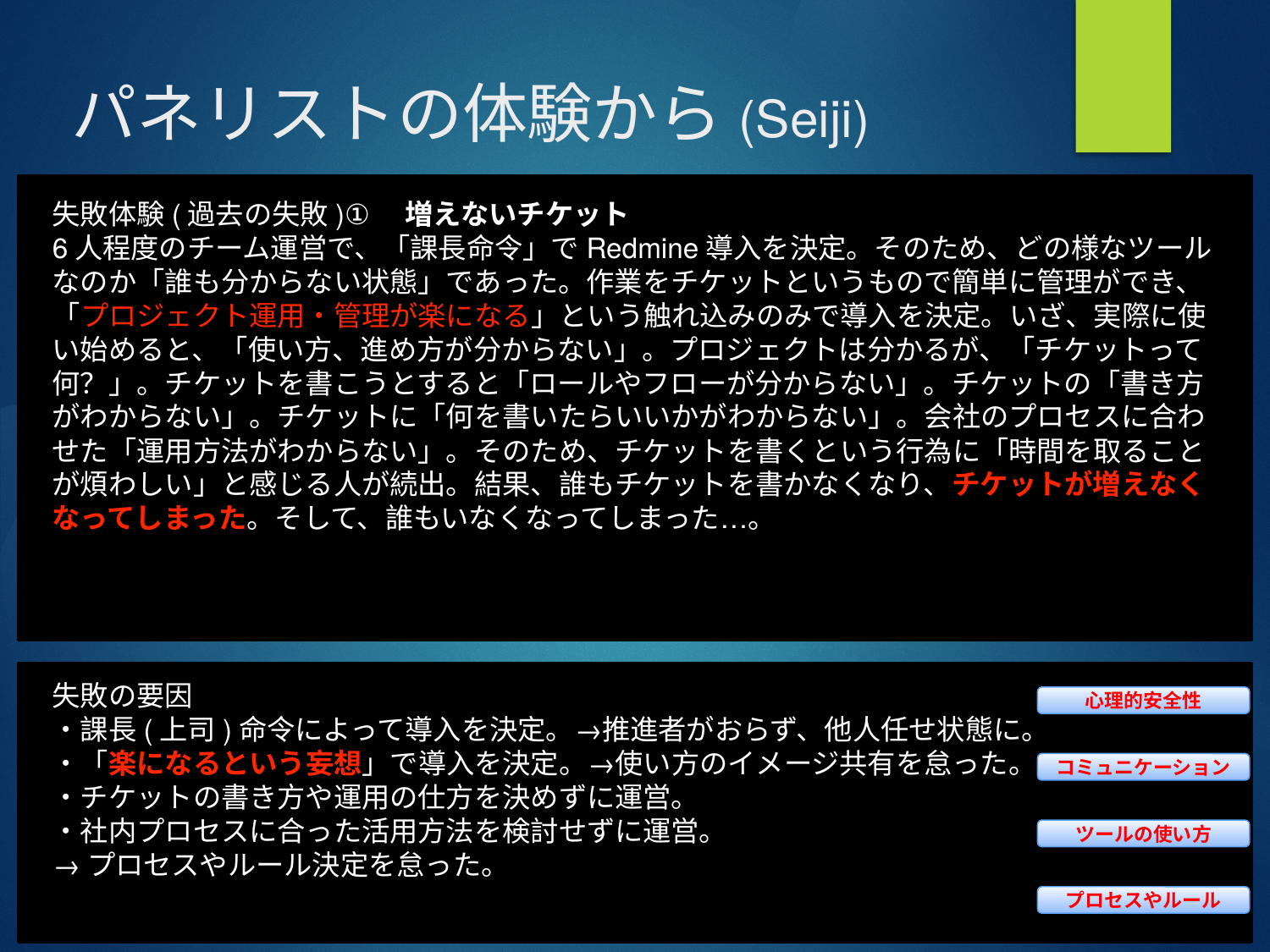

# パネリストの体験から(Seiji)

失敗体験(過去の失敗)①　増えないチケット
6人程度のチーム運営で、「課長命令」でRedmine導入を決定。そのため、どの様なツールなのか「誰も分からない状態」であった。作業をチケットというもので簡単に管理ができ、「プロジェクト運用・管理が楽になる」という触れ込みのみで導入を決定。いざ、実際に使い始めると、「使い方、進め方が分からない」。プロジェクトは分かるが、「チケットって何？」。チケットを書こうとすると「ロールやフローが分からない」。チケットの「書き方がわからない」。チケットに「何を書いたらいいかがわからない」。会社のプロセスに合わせた「運用方法がわからない」。そのため、チケットを書くという行為に「時間を取ることが煩わしい」と感じる人が続出。結果、誰もチケットを書かなくなり、チケットが増えなくなってしまった。そして、誰もいなくなってしまった…。

失敗の要因
・課長(上司)命令によって導入を決定。→推進者がおらず、他人任せ状態に。
・「楽になるという妄想」で導入を決定。→使い方のイメージ共有を怠った。
・チケットの書き方や運用の仕方を決めずに運営。
・社内プロセスに合った活用方法を検討せずに運営。
→プロセスやルール決定を怠った。
心理的安全性

コミュニケーション

ツールの使い方

プロセスやルール